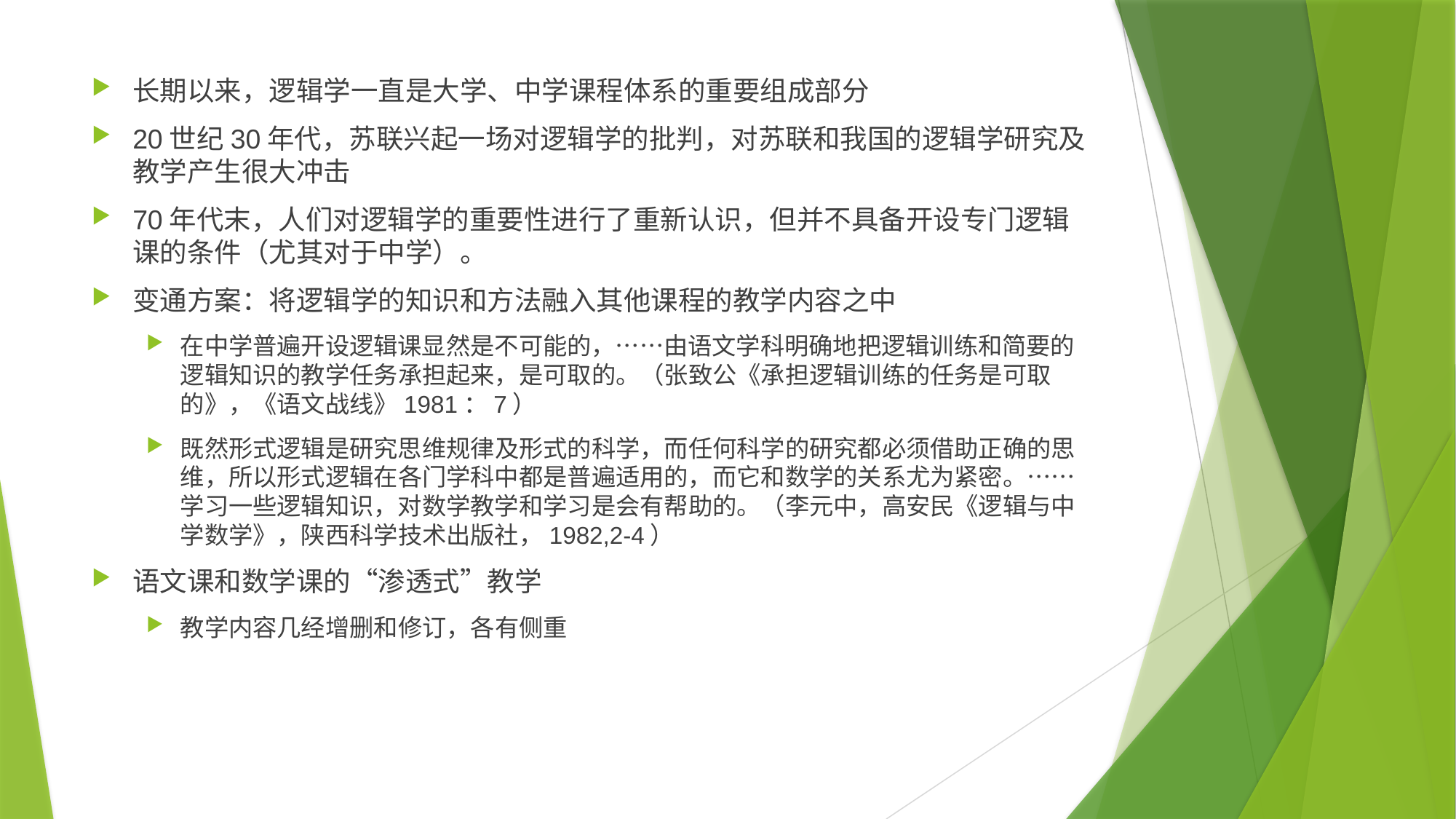

长期以来，逻辑学一直是大学、中学课程体系的重要组成部分
20世纪30年代，苏联兴起一场对逻辑学的批判，对苏联和我国的逻辑学研究及教学产生很大冲击
70年代末，人们对逻辑学的重要性进行了重新认识，但并不具备开设专门逻辑课的条件（尤其对于中学）。
变通方案：将逻辑学的知识和方法融入其他课程的教学内容之中
在中学普遍开设逻辑课显然是不可能的，……由语文学科明确地把逻辑训练和简要的逻辑知识的教学任务承担起来，是可取的。（张致公《承担逻辑训练的任务是可取的》，《语文战线》1981：7）
既然形式逻辑是研究思维规律及形式的科学，而任何科学的研究都必须借助正确的思维，所以形式逻辑在各门学科中都是普遍适用的，而它和数学的关系尤为紧密。……学习一些逻辑知识，对数学教学和学习是会有帮助的。（李元中，高安民《逻辑与中学数学》，陕西科学技术出版社，1982,2-4）
语文课和数学课的“渗透式”教学
教学内容几经增删和修订，各有侧重